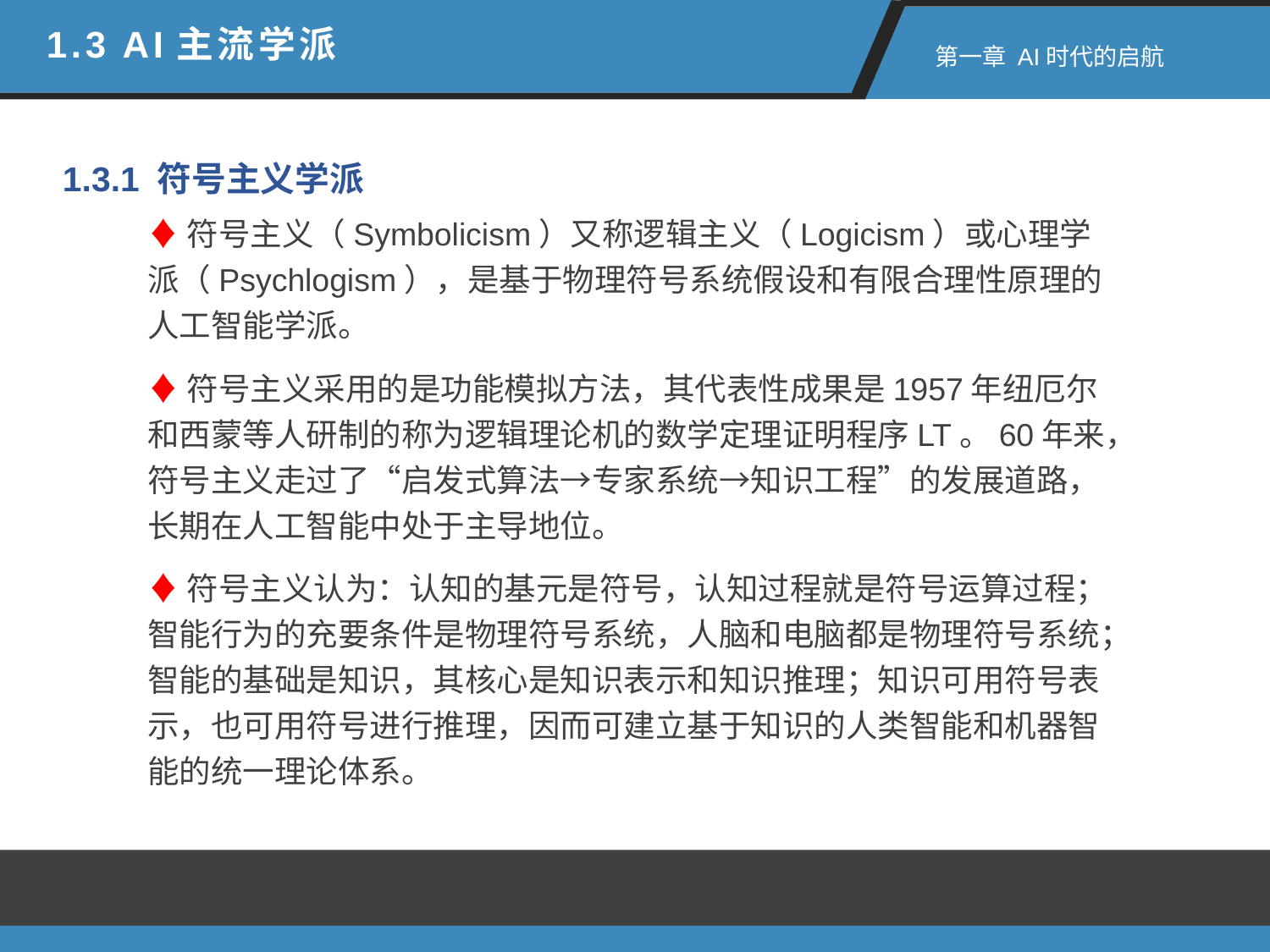

1.3 AI主流学派
  第一章 AI时代的启航
1.3.1 符号主义学派
♦符号主义（Symbolicism）又称逻辑主义（Logicism）或心理学派（Psychlogism），是基于物理符号系统假设和有限合理性原理的人工智能学派。
♦符号主义采用的是功能模拟方法，其代表性成果是1957年纽厄尔和西蒙等人研制的称为逻辑理论机的数学定理证明程序LT。60年来，符号主义走过了“启发式算法→专家系统→知识工程”的发展道路，长期在人工智能中处于主导地位。
♦符号主义认为：认知的基元是符号，认知过程就是符号运算过程；智能行为的充要条件是物理符号系统，人脑和电脑都是物理符号系统；智能的基础是知识，其核心是知识表示和知识推理；知识可用符号表示，也可用符号进行推理，因而可建立基于知识的人类智能和机器智能的统一理论体系。